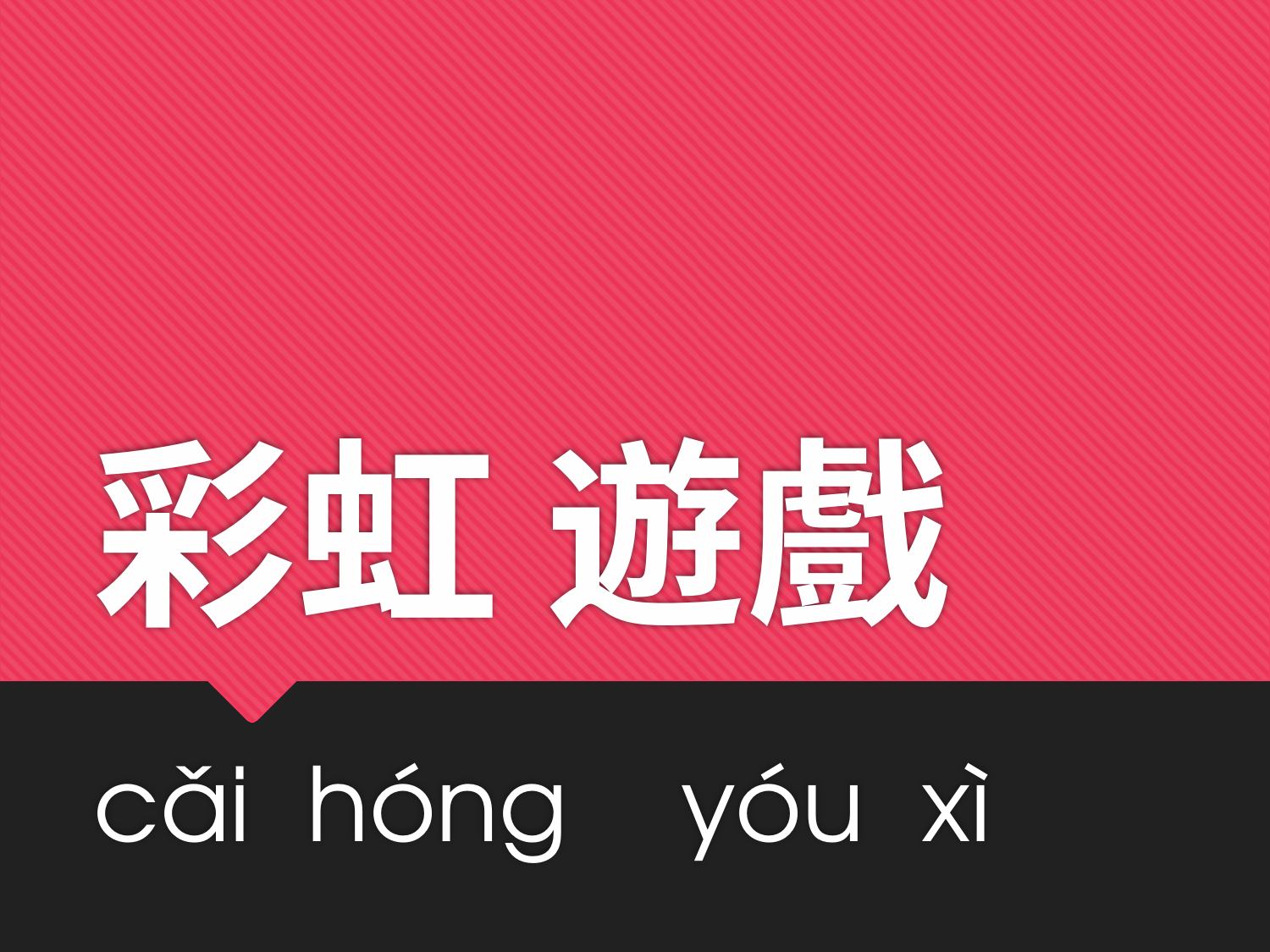

# 彩虹 遊戲
cǎi  hóng    yóu  xì